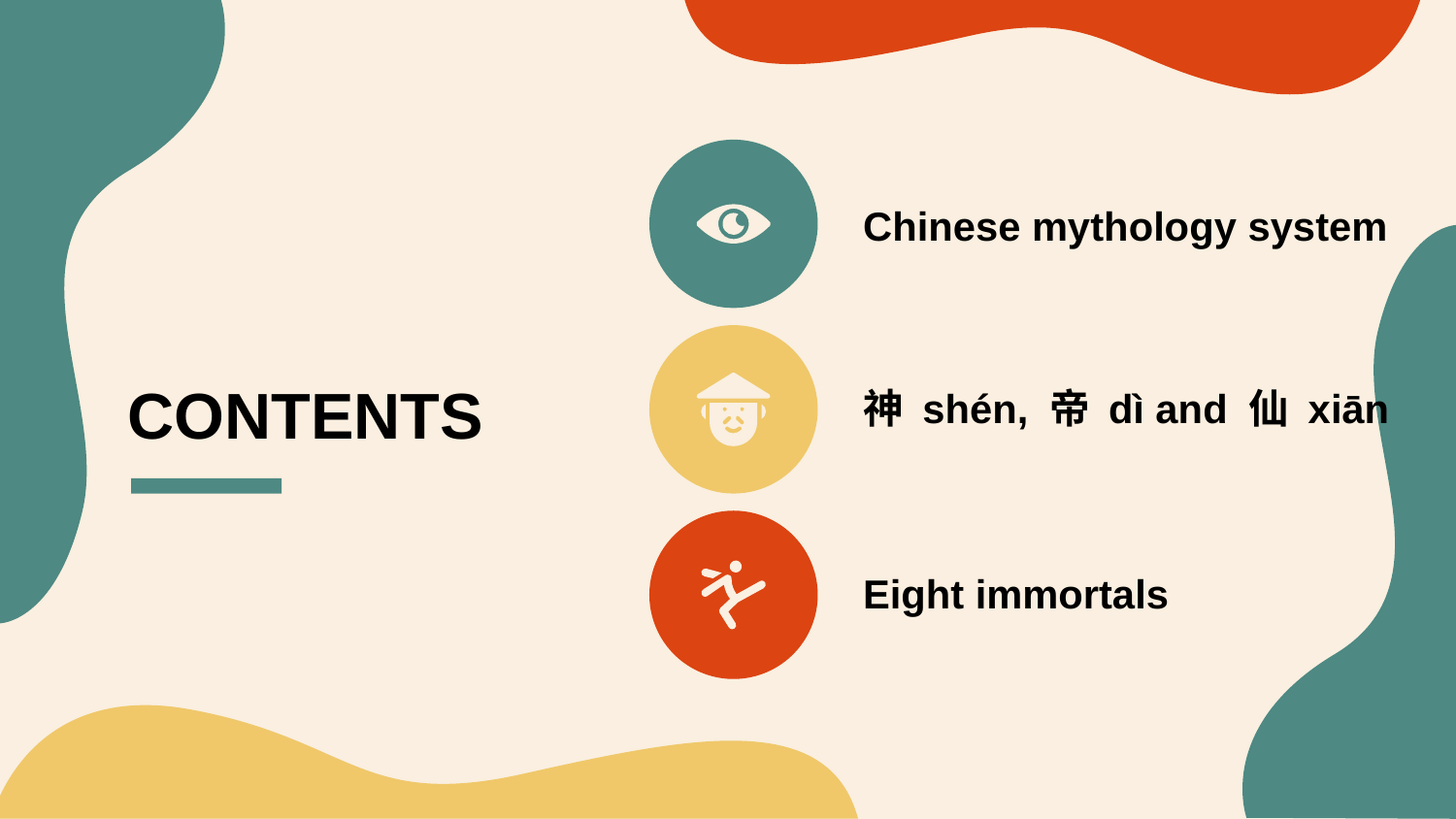

Chinese mythology system

# CONTENTS
神 shén, 帝 dì and 仙 xiān

Eight immortals